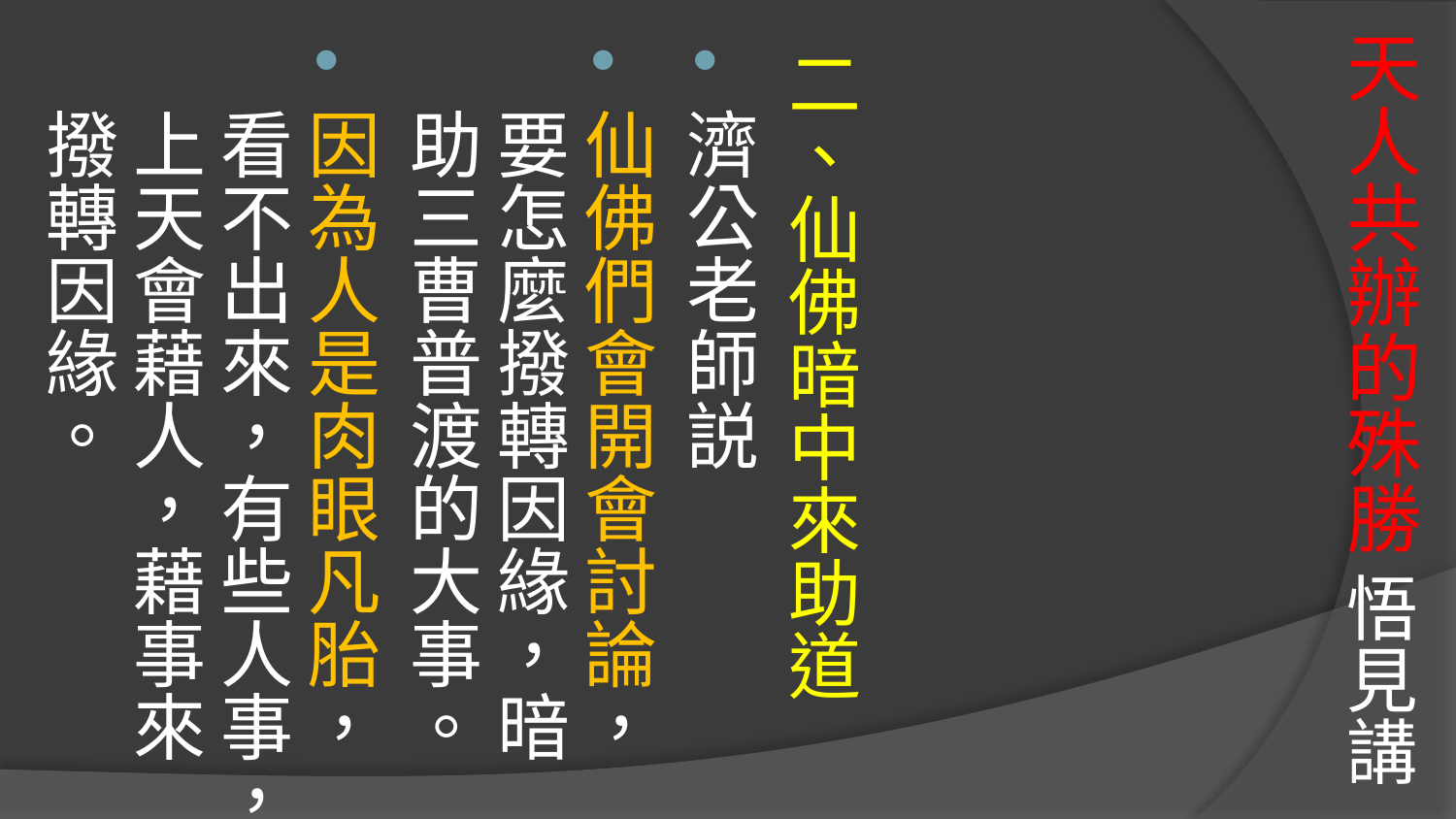

# 天人共辦的殊勝 悟見講
二、仙佛暗中來助道
濟公老師説
仙佛們會開會討論，要怎麼撥轉因緣，暗助三曹普渡的大事。
因為人是肉眼凡胎，看不出來，有些人事，上天會藉人，藉事來撥轉因緣。